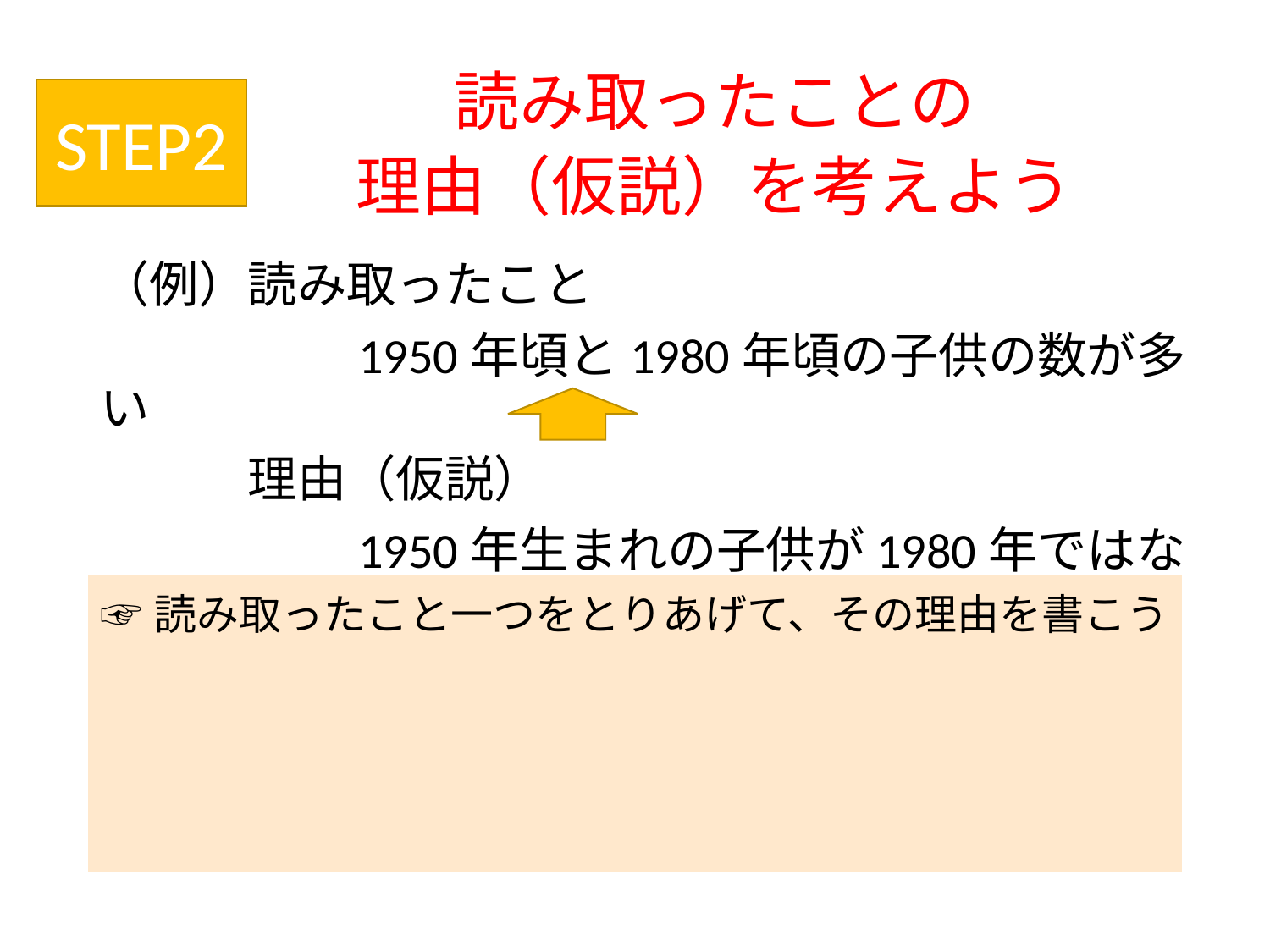

# 読み取ったことの 理由（仮説）を考えよう
STEP2
（例）読み取ったこと
　　　　　1950年頃と1980年頃の子供の数が多い
　　　理由（仮説）
　　　　　1950年生まれの子供が1980年ではないか？

| ☞読み取ったこと一つをとりあげて、その理由を書こう |
| --- |